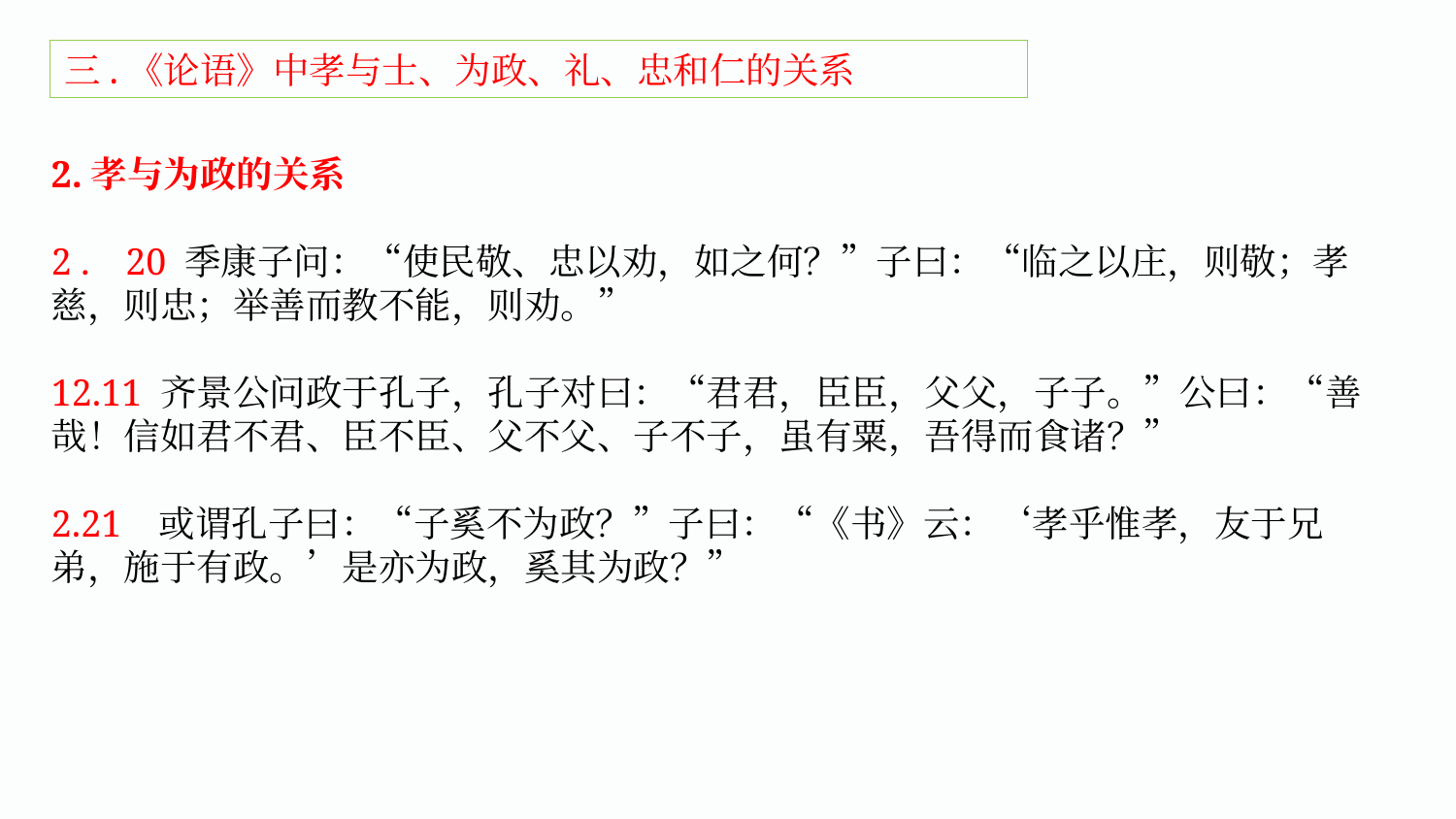

三.《论语》中孝与士、为政、礼、忠和仁的关系
2.孝与为政的关系

2．20 季康子问：“使民敬、忠以劝，如之何？”子曰：“临之以庄，则敬；孝慈，则忠；举善而教不能，则劝。”

12.11 齐景公问政于孔子，孔子对曰：“君君，臣臣，父父，子子。”公曰：“善哉！信如君不君、臣不臣、父不父、子不子，虽有粟，吾得而食诸？”

2.21   或谓孔子曰：“子奚不为政？”子曰：“《书》云：‘孝乎惟孝，友于兄弟，施于有政。’是亦为政，奚其为政？”